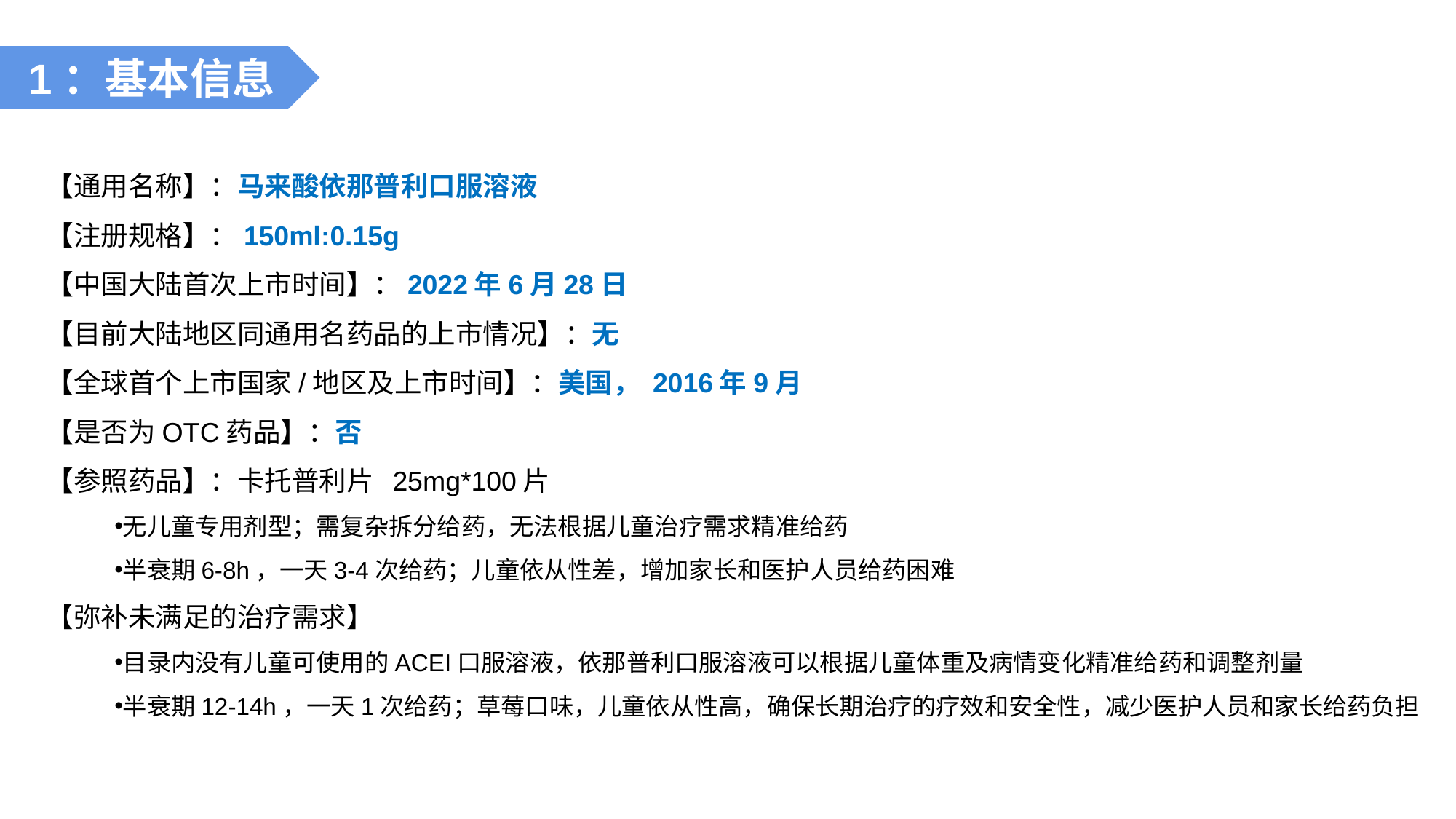

1：基本信息
【通用名称】：马来酸依那普利口服溶液
【注册规格】：150ml:0.15g
【中国大陆首次上市时间】：2022年6月28日
【目前大陆地区同通用名药品的上市情况】：无
【全球首个上市国家/地区及上市时间】：美国， 2016年9月
【是否为OTC药品】：否
【参照药品】：卡托普利片  25mg*100片
无儿童专用剂型；需复杂拆分给药，无法根据儿童治疗需求精准给药
半衰期6-8h，一天3-4次给药；儿童依从性差，增加家长和医护人员给药困难
【弥补未满足的治疗需求】
目录内没有儿童可使用的ACEI口服溶液，依那普利口服溶液可以根据儿童体重及病情变化精准给药和调整剂量
半衰期12-14h，一天1次给药；草莓口味，儿童依从性高，确保长期治疗的疗效和安全性，减少医护人员和家长给药负担